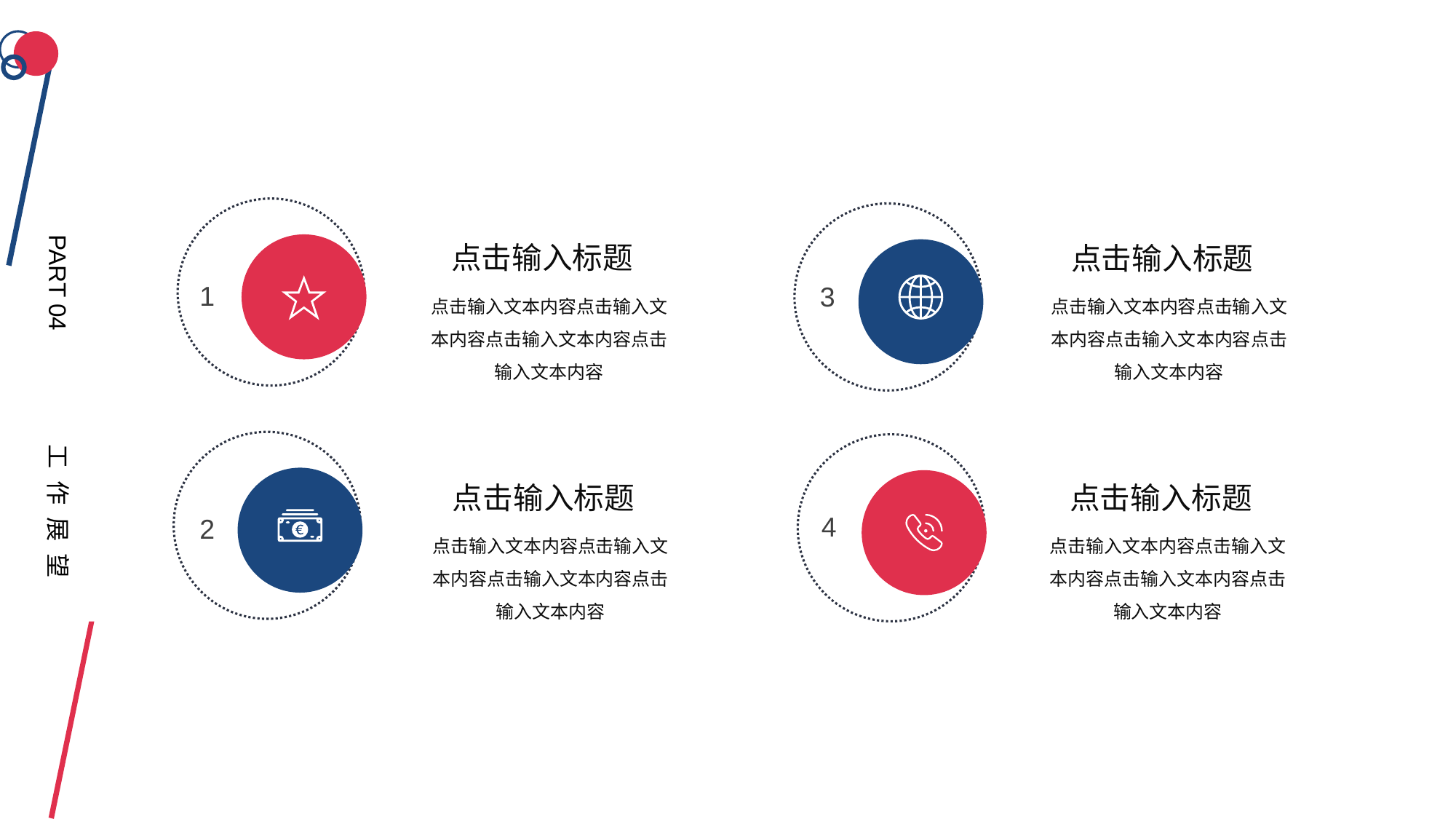

PART 04
工作展望

点击输入标题
点击输入标题

1

3
点击输入文本内容点击输入文本内容点击输入文本内容点击输入文本内容
点击输入文本内容点击输入文本内容点击输入文本内容点击输入文本内容

点击输入标题
点击输入标题

4
2

点击输入文本内容点击输入文本内容点击输入文本内容点击输入文本内容
点击输入文本内容点击输入文本内容点击输入文本内容点击输入文本内容